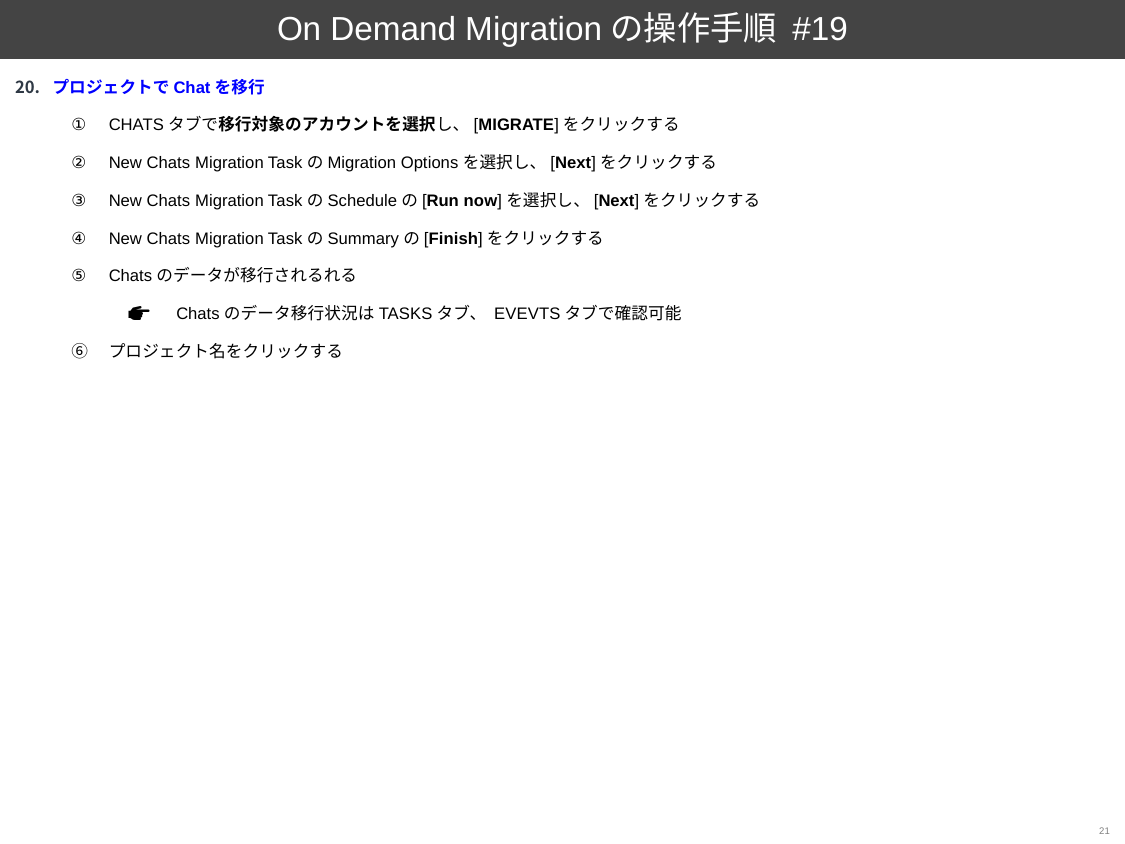

# On Demand Migrationの操作手順 #19
プロジェクトでChatを移行
CHATSタブで移行対象のアカウントを選択し、[MIGRATE]をクリックする
New Chats Migration TaskのMigration Optionsを選択し、[Next]をクリックする
New Chats Migration TaskのScheduleの[Run now]を選択し、[Next]をクリックする
New Chats Migration TaskのSummaryの[Finish]をクリックする
Chatsのデータが移行されるれる
　Chatsのデータ移行状況はTASKSタブ、 EVEVTSタブで確認可能
プロジェクト名をクリックする